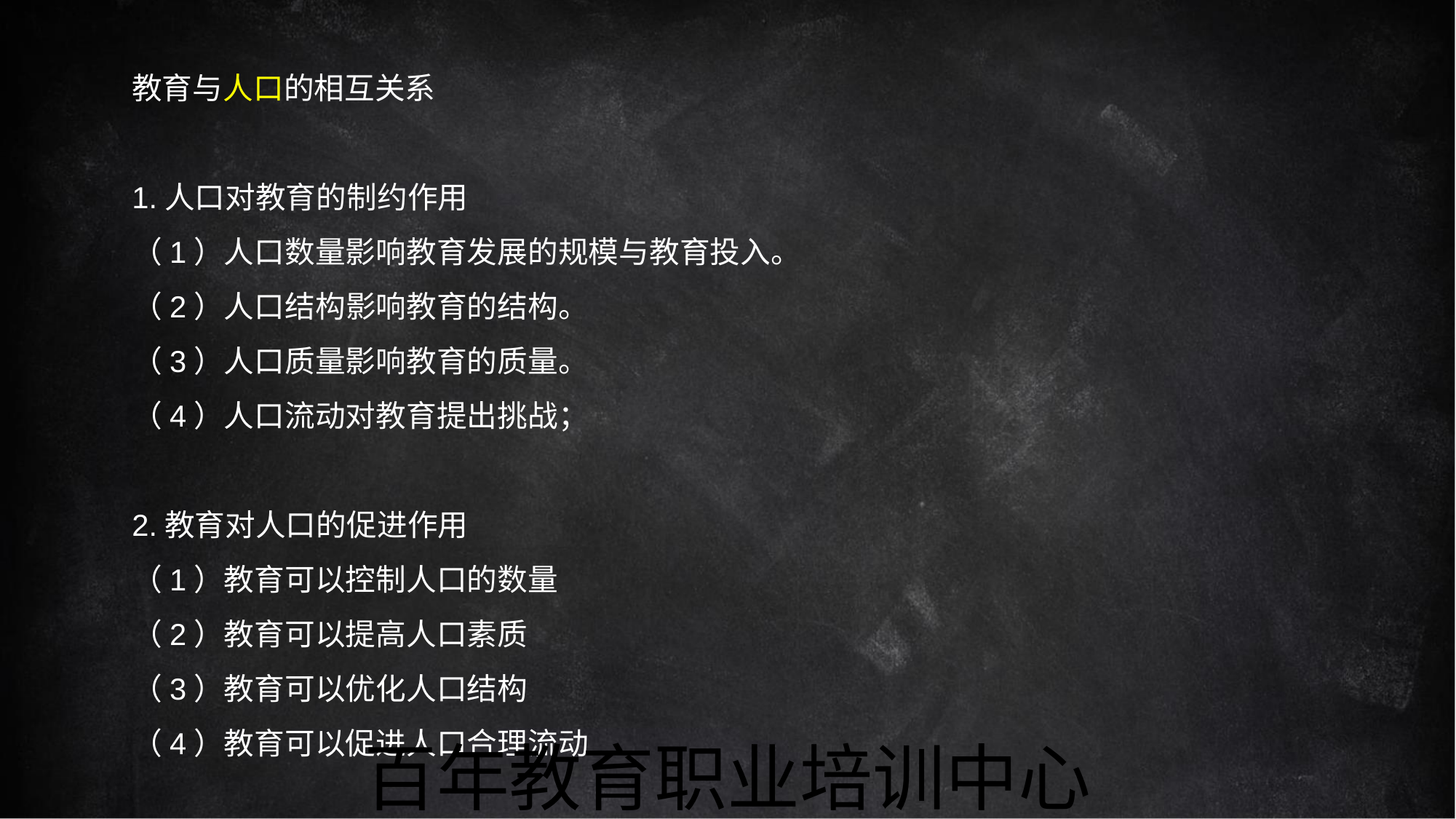

教育与人口的相互关系
1.人口对教育的制约作用
（1）人口数量影响教育发展的规模与教育投入。
（2）人口结构影响教育的结构。
（3）人口质量影响教育的质量。
（4）人口流动对教育提出挑战；
2.教育对人口的促进作用
（1）教育可以控制人口的数量
（2）教育可以提高人口素质
（3）教育可以优化人口结构
（4）教育可以促进人口合理流动
百年教育职业培训中心